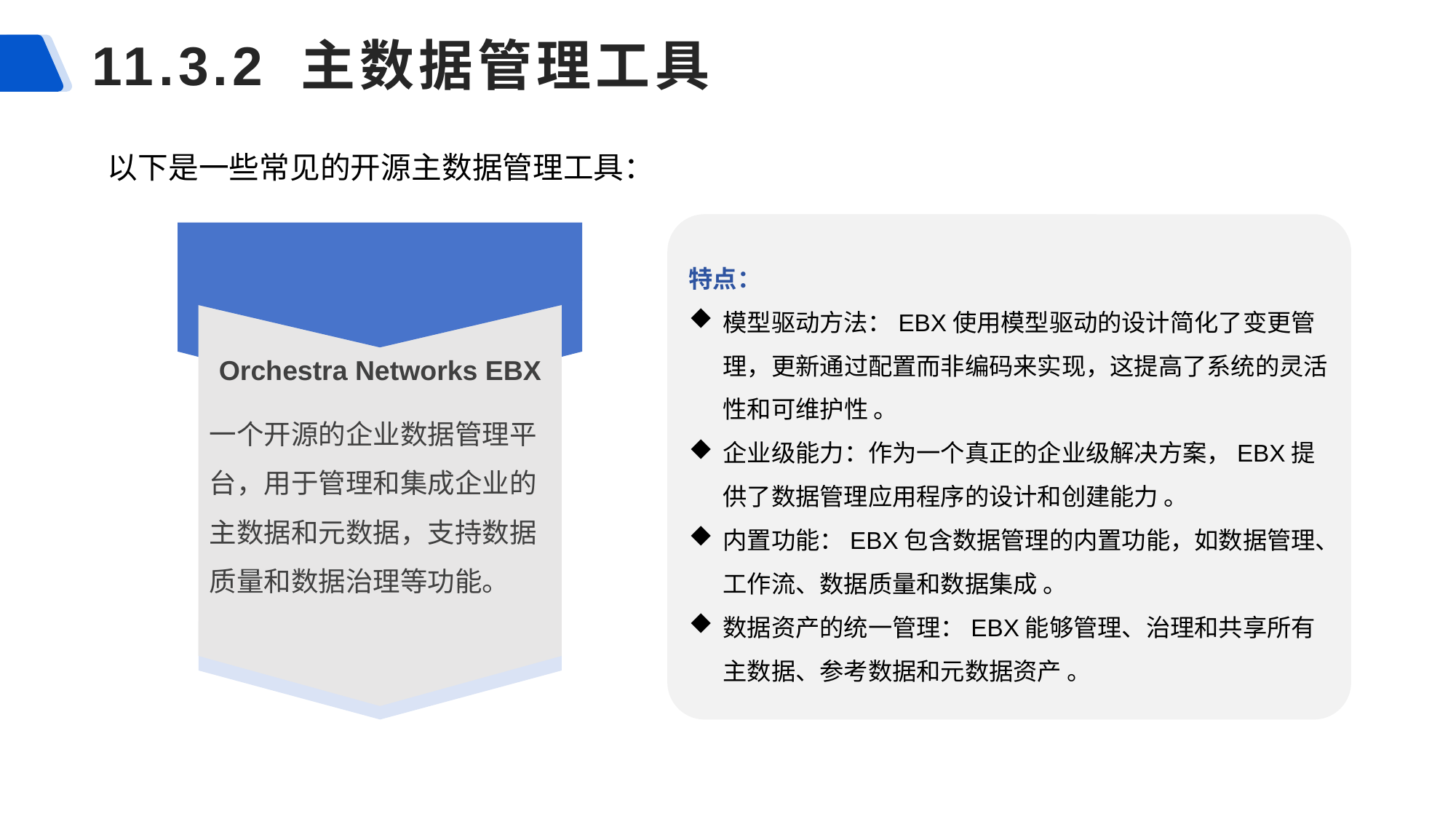

# 11.3.2 主数据管理工具
以下是一些常见的开源主数据管理工具：
特点：
模型驱动方法：EBX使用模型驱动的设计简化了变更管理，更新通过配置而非编码来实现，这提高了系统的灵活性和可维护性 。
企业级能力：作为一个真正的企业级解决方案，EBX提供了数据管理应用程序的设计和创建能力 。
内置功能：EBX包含数据管理的内置功能，如数据管理、工作流、数据质量和数据集成 。
数据资产的统一管理：EBX能够管理、治理和共享所有主数据、参考数据和元数据资产 。

Orchestra Networks EBX
一个开源的企业数据管理平台，用于管理和集成企业的主数据和元数据，支持数据质量和数据治理等功能。